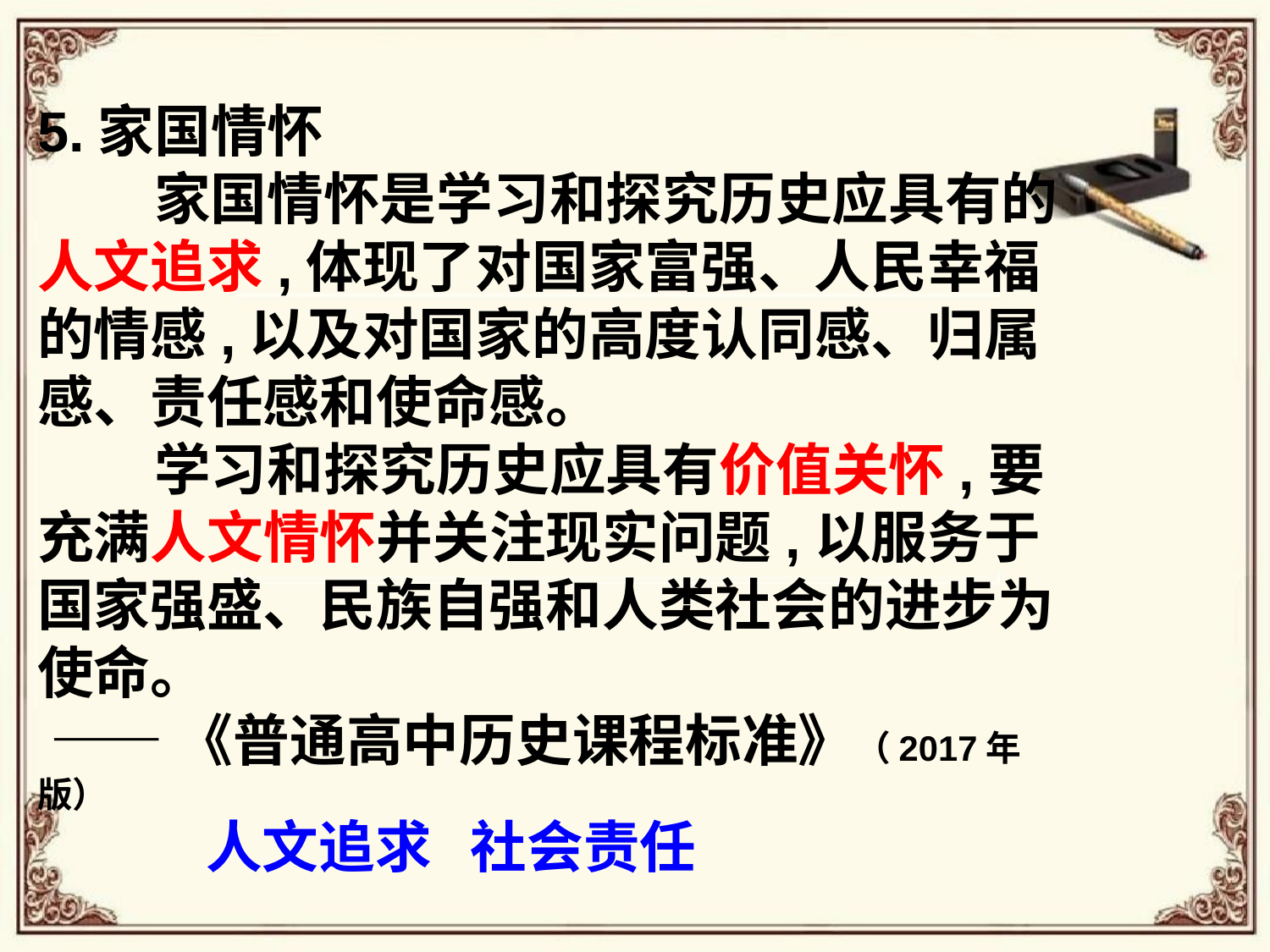

5.家国情怀
        家国情怀是学习和探究历史应具有的人文追求,体现了对国家富强、人民幸福的情感,以及对国家的高度认同感、归属感、责任感和使命感。
        学习和探究历史应具有价值关怀,要充满人文情怀并关注现实问题,以服务于国家强盛、民族自强和人类社会的进步为使命。
 ——《普通高中历史课程标准》（2017年版）
人文追求   社会责任